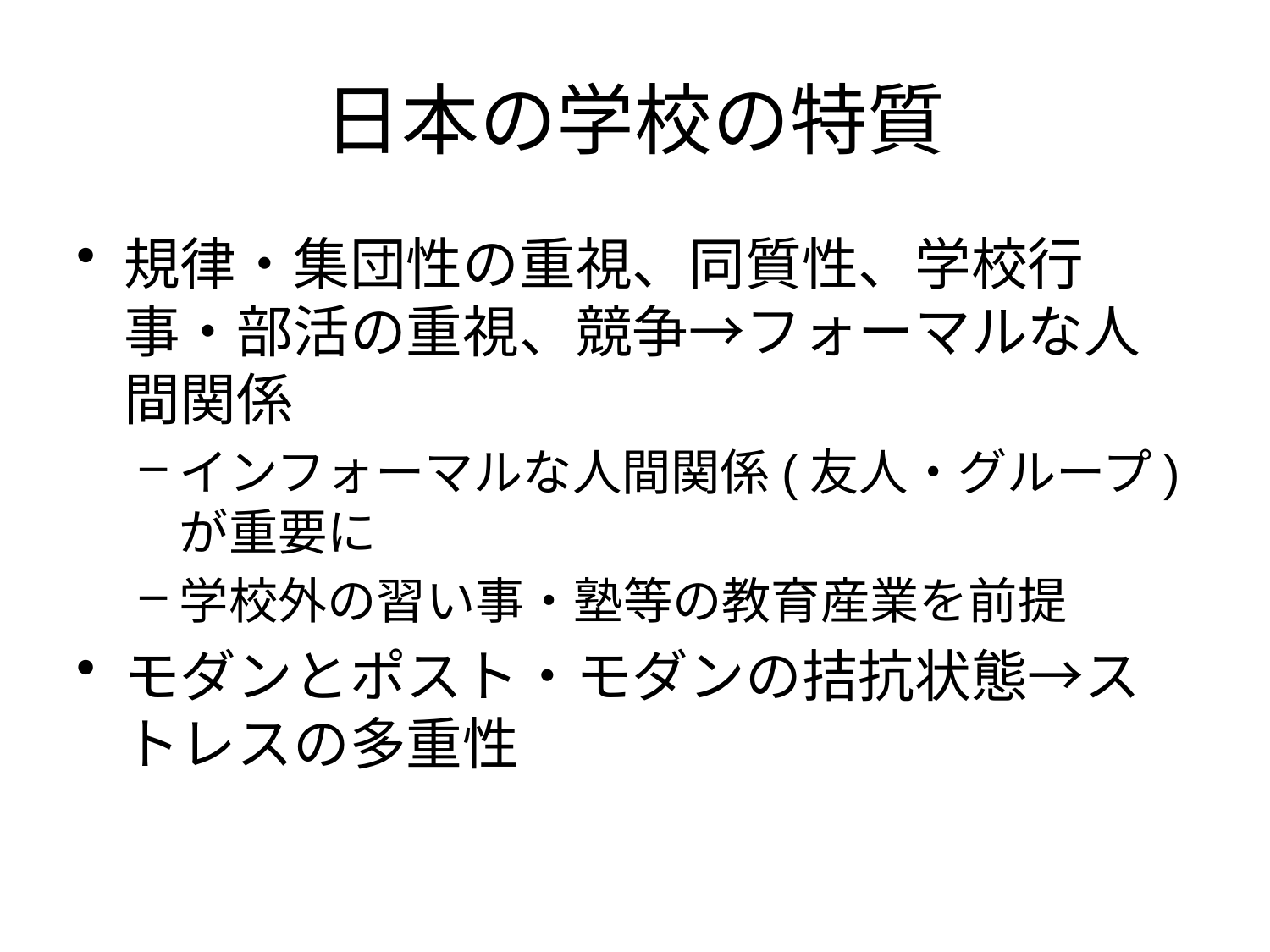

# 日本の学校の特質
規律・集団性の重視、同質性、学校行事・部活の重視、競争→フォーマルな人間関係
インフォーマルな人間関係(友人・グループ)が重要に
学校外の習い事・塾等の教育産業を前提
モダンとポスト・モダンの拮抗状態→ストレスの多重性